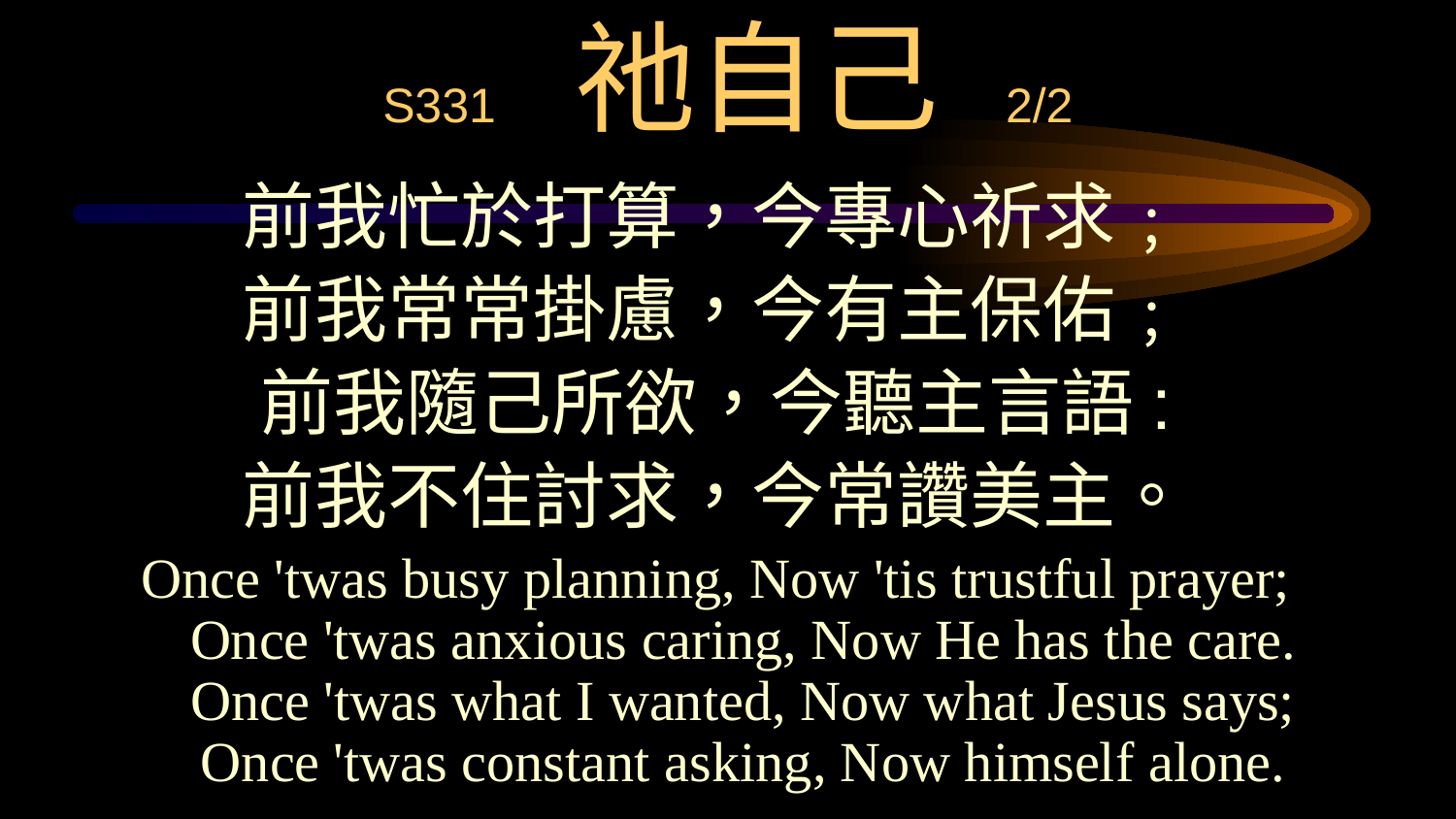

# S331     祂自己     2/2
前我忙於打算，今專心祈求﹔
前我常常掛慮，今有主保佑﹔
前我隨己所欲，今聽主言語:
前我不住討求，今常讚美主。
Once 'twas busy planning, Now 'tis trustful prayer;
Once 'twas anxious caring, Now He has the care.
Once 'twas what I wanted, Now what Jesus says;
Once 'twas constant asking, Now himself alone.